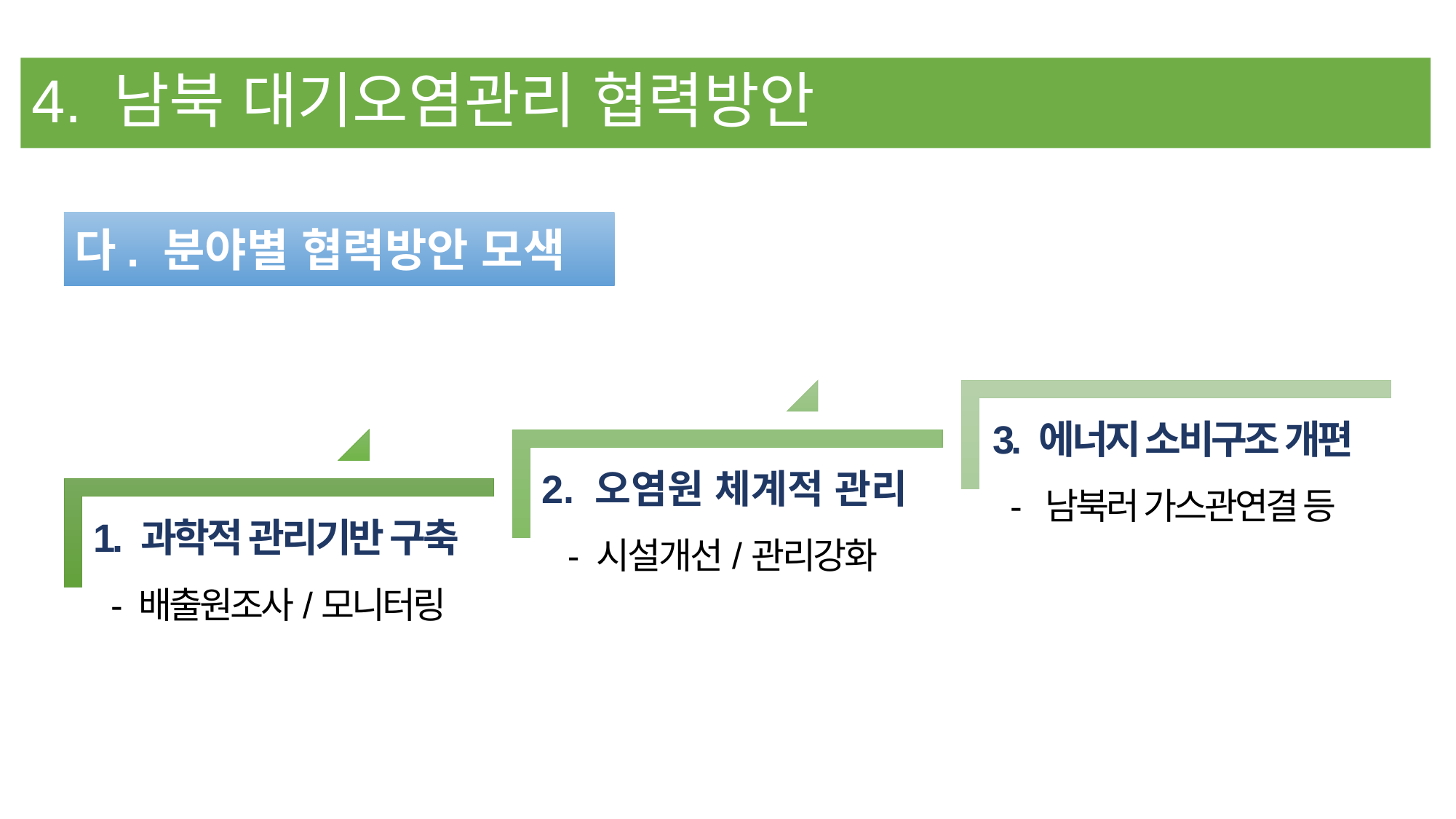

# 4. 남북 대기오염관리 협력방안
다. 분야별 협력방안 모색

1. 과학적 관리기반 구축
  - 배출원조사/모니터링
2. 오염원 체계적 관리
   - 시설개선/관리강화
3. 에너지 소비구조 개편
  -  남북러 가스관연결 등